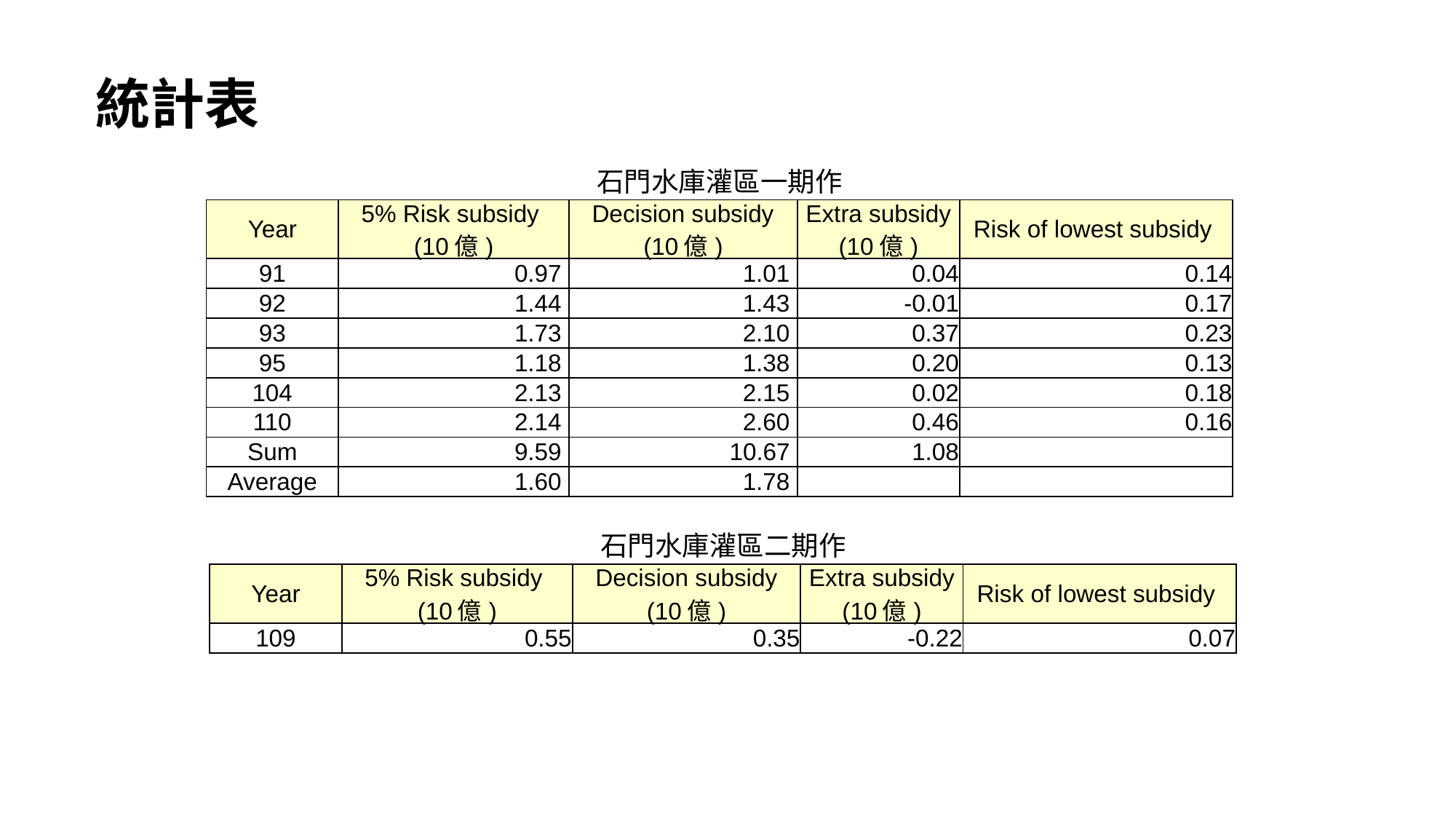

統計表
石門水庫灌區一期作
| Year | 5% Risk subsidy (10億) | Decision subsidy (10億) | Extra subsidy (10億) | Risk of lowest subsidy |
| --- | --- | --- | --- | --- |
| 91 | 0.97 | 1.01 | 0.04 | 0.14 |
| 92 | 1.44 | 1.43 | -0.01 | 0.17 |
| 93 | 1.73 | 2.10 | 0.37 | 0.23 |
| 95 | 1.18 | 1.38 | 0.20 | 0.13 |
| 104 | 2.13 | 2.15 | 0.02 | 0.18 |
| 110 | 2.14 | 2.60 | 0.46 | 0.16 |
| Sum | 9.59 | 10.67 | 1.08 |  |
| Average | 1.60 | 1.78 |  |  |
石門水庫灌區二期作
| Year | 5% Risk subsidy (10億) | Decision subsidy (10億) | Extra subsidy (10億) | Risk of lowest subsidy |
| --- | --- | --- | --- | --- |
| 109 | 0.55 | 0.35 | -0.22 | 0.07 |